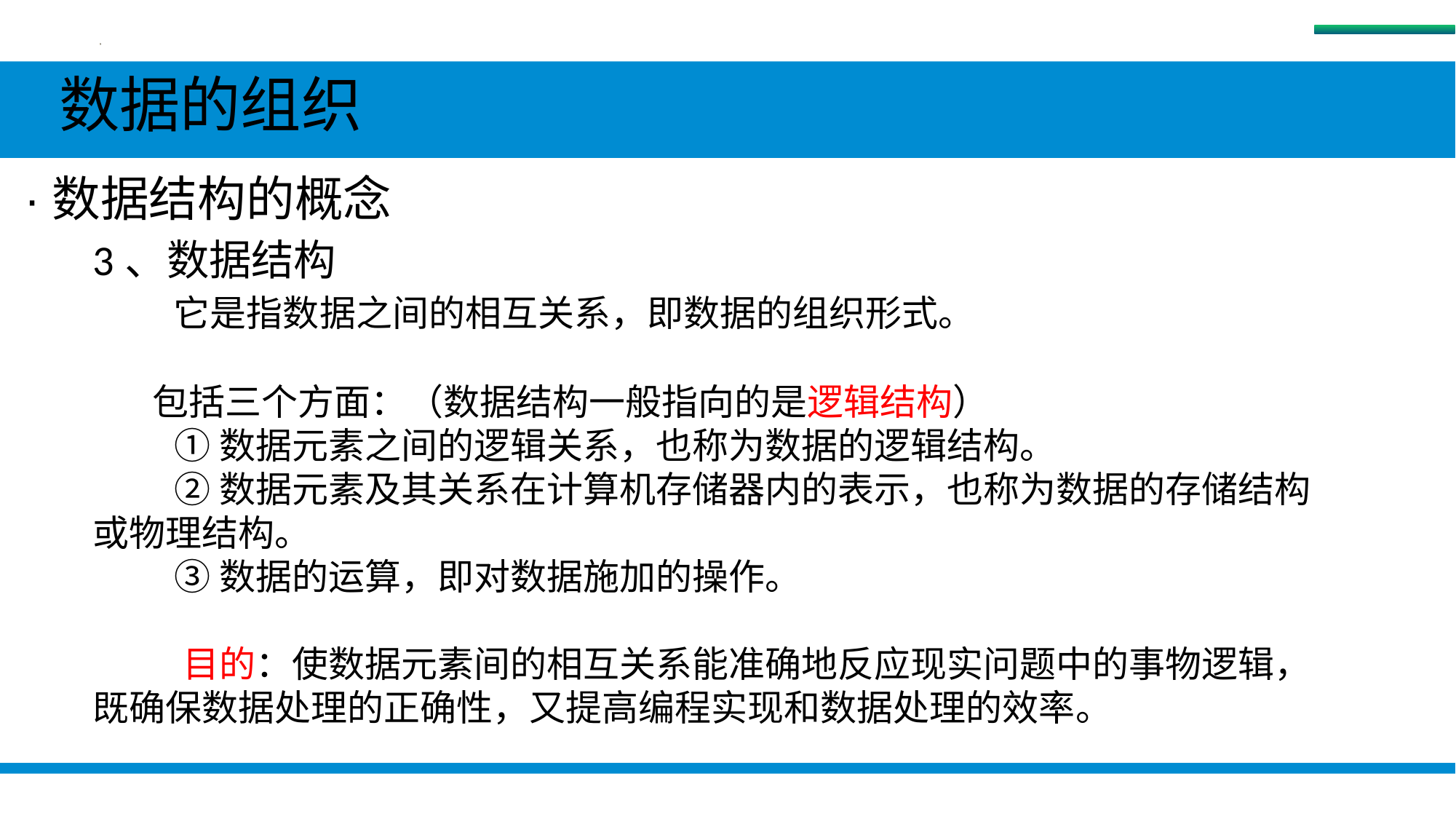

数据

  数据的组织
 ·数据结构的概念
3、数据结构
      它是指数据之间的相互关系，即数据的组织形式。

     包括三个方面：（数据结构一般指向的是逻辑结构）
        ①数据元素之间的逻辑关系，也称为数据的逻辑结构。
        ②数据元素及其关系在计算机存储器内的表示，也称为数据的存储结构或物理结构。
        ③数据的运算，即对数据施加的操作。

        目的：使数据元素间的相互关系能准确地反应现实问题中的事物逻辑，既确保数据处理的正确性，又提高编程实现和数据处理的效率。

#